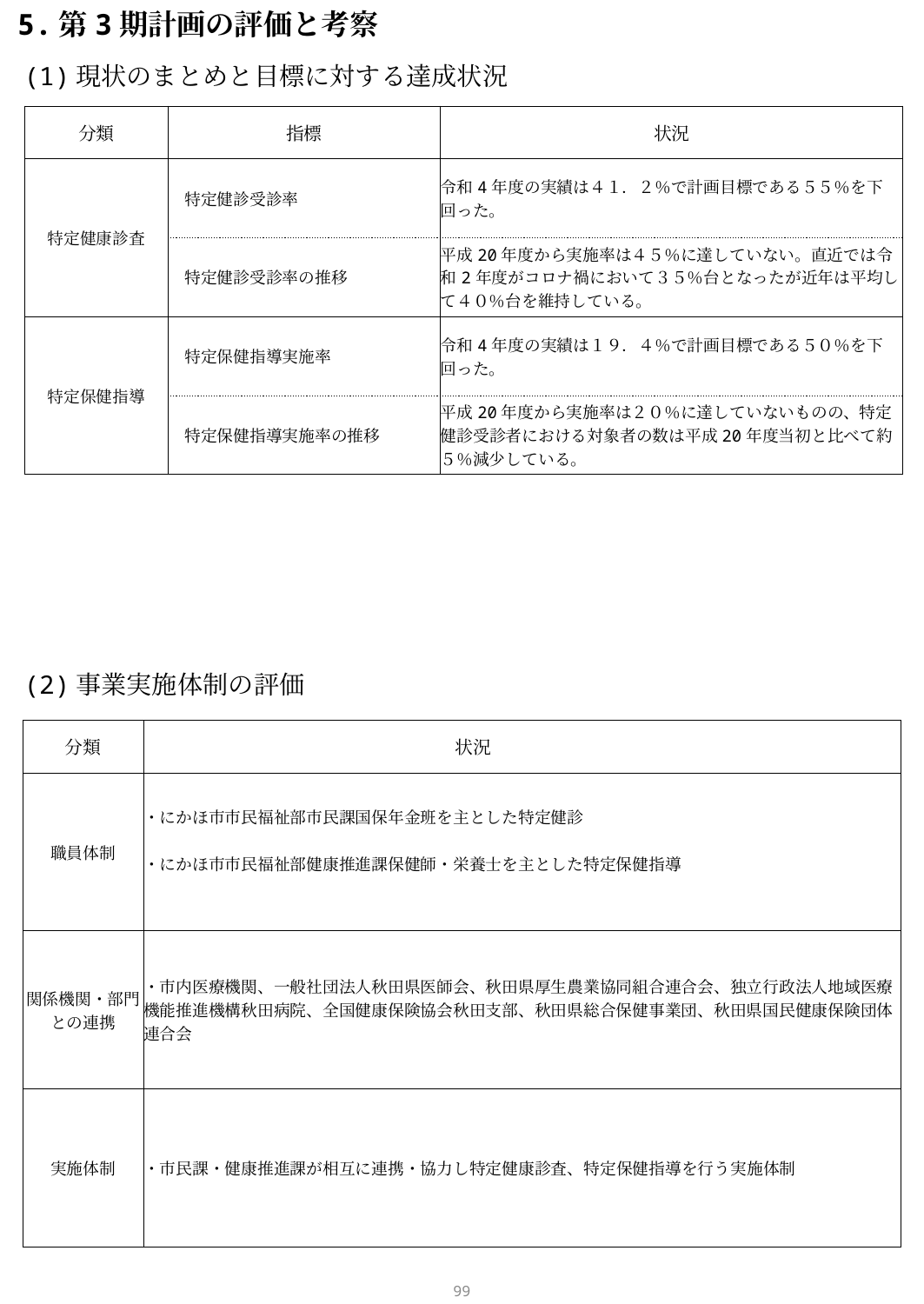

5.第3期計画の評価と考察
(1)現状のまとめと目標に対する達成状況
| 分類 | 指標 | 状況 |
| --- | --- | --- |
| 特定健康診査 | 特定健診受診率 | 令和4年度の実績は４１．２％で計画目標である５５％を下回った。 |
|  | 特定健診受診率の推移 | 平成20年度から実施率は４５％に達していない。直近では令和2年度がコロナ禍において３５％台となったが近年は平均して４０％台を維持している。 |
| 特定保健指導 | 特定保健指導実施率 | 令和4年度の実績は１９．４％で計画目標である５０％を下回った。 |
|  | 特定保健指導実施率の推移 | 平成20年度から実施率は２０％に達していないものの、特定健診受診者における対象者の数は平成20年度当初と比べて約５％減少している。 |
(2)事業実施体制の評価
| 分類 | 状況 |
| --- | --- |
| 職員体制 | ・にかほ市市民福祉部市民課国保年金班を主とした特定健診 ・にかほ市市民福祉部健康推進課保健師・栄養士を主とした特定保健指導 |
| 関係機関・部門との連携 | ・市内医療機関、一般社団法人秋田県医師会、秋田県厚生農業協同組合連合会、独立行政法人地域医療機能推進機構秋田病院、全国健康保険協会秋田支部、秋田県総合保健事業団、秋田県国民健康保険団体連合会 |
| 実施体制 | ・市民課・健康推進課が相互に連携・協力し特定健康診査、特定保健指導を行う実施体制 |
99